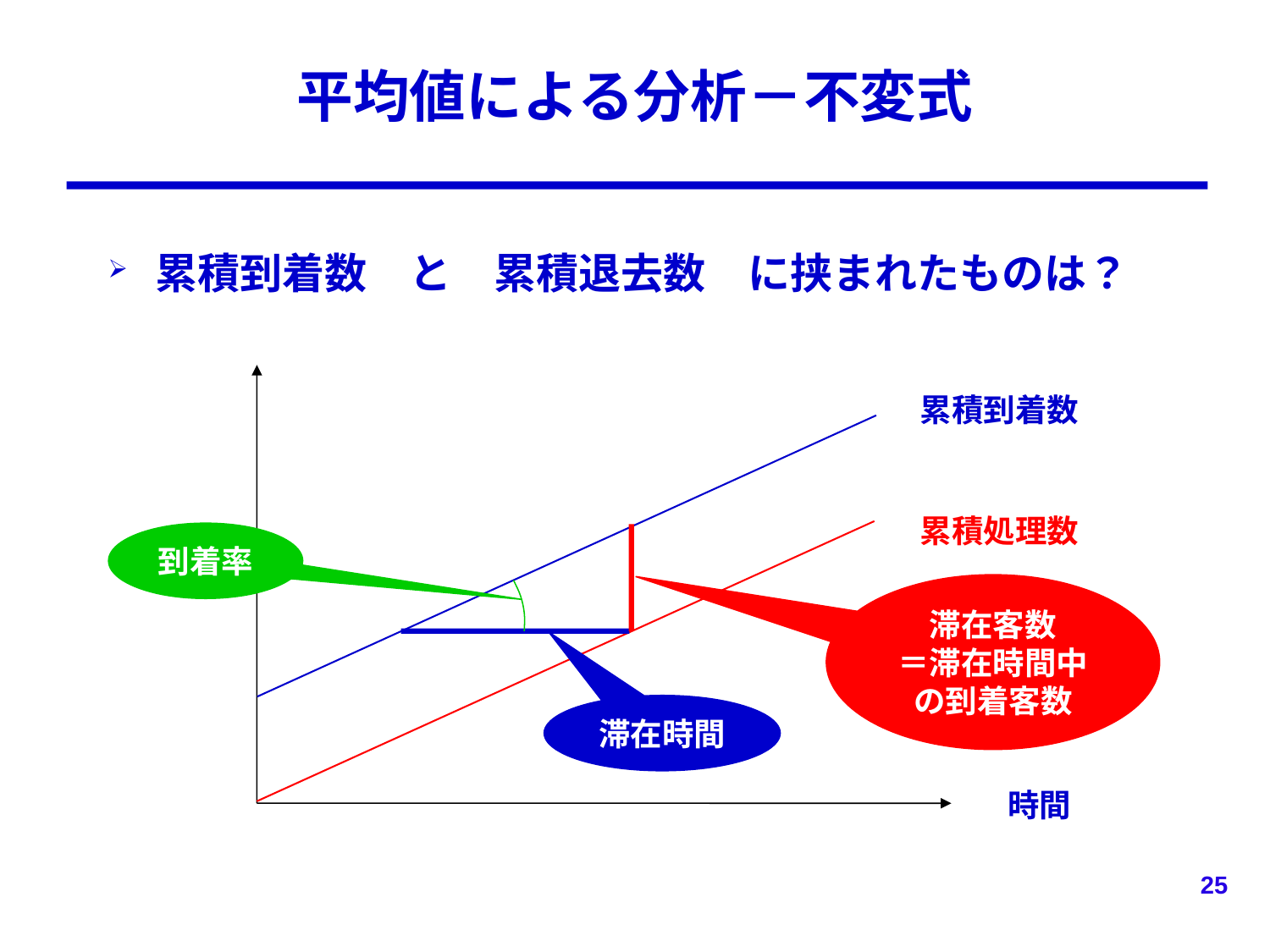

# 平均値による分析－不変式
累積到着数　と　累積退去数　に挟まれたものは？

累積到着数

累積処理数

到着率

滞在客数
＝滞在時間中
の到着客数

滞在時間
時間

25